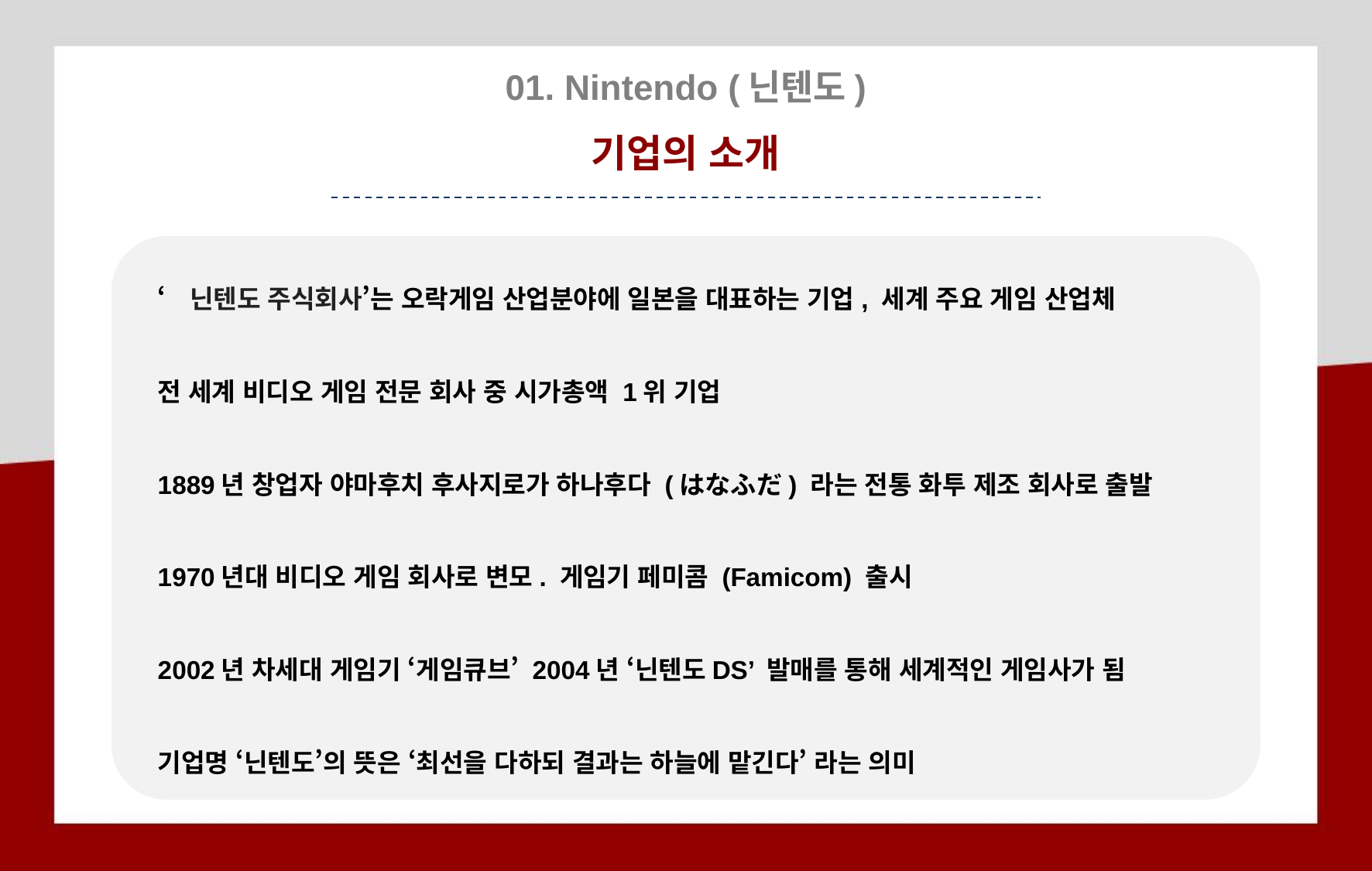

01. Nintendo (닌텐도)
기업의 소개

‘닌텐도 주식회사’는 오락게임 산업분야에 일본을 대표하는 기업, 세계 주요 게임 산업체

전 세계 비디오 게임 전문 회사 중 시가총액 1위 기업

1889년 창업자 야마후치 후사지로가 하나후다 (はなふだ) 라는 전통 화투 제조 회사로 출발

1970년대 비디오 게임 회사로 변모. 게임기 페미콤 (Famicom) 출시

2002년 차세대 게임기 ‘게임큐브’ 2004년 ‘닌텐도DS’ 발매를 통해 세계적인 게임사가 됨

기업명 ‘닌텐도’의 뜻은 ‘최선을 다하되 결과는 하늘에 맡긴다’ 라는 의미